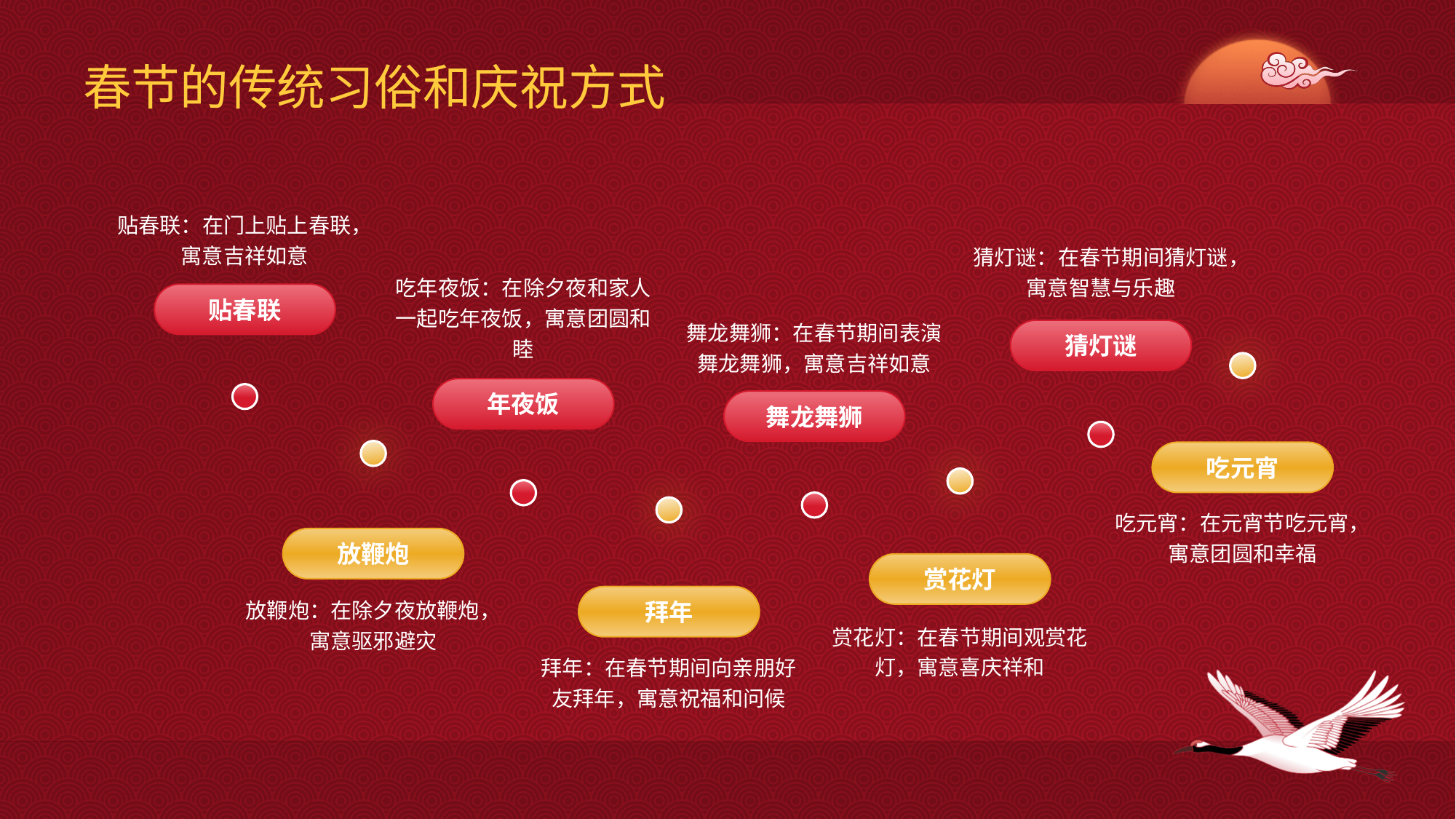

# 春节的传统习俗和庆祝方式
贴春联：在门上贴上春联，寓意吉祥如意
猜灯谜：在春节期间猜灯谜，寓意智慧与乐趣
吃年夜饭：在除夕夜和家人一起吃年夜饭，寓意团圆和睦
舞龙舞狮：在春节期间表演舞龙舞狮，寓意吉祥如意
贴春联

猜灯谜

年夜饭

舞龙舞狮

吃元宵

吃元宵：在元宵节吃元宵，寓意团圆和幸福
放鞭炮
赏花灯
拜年
放鞭炮：在除夕夜放鞭炮，寓意驱邪避灾
赏花灯：在春节期间观赏花灯，寓意喜庆祥和
拜年：在春节期间向亲朋好友拜年，寓意祝福和问候